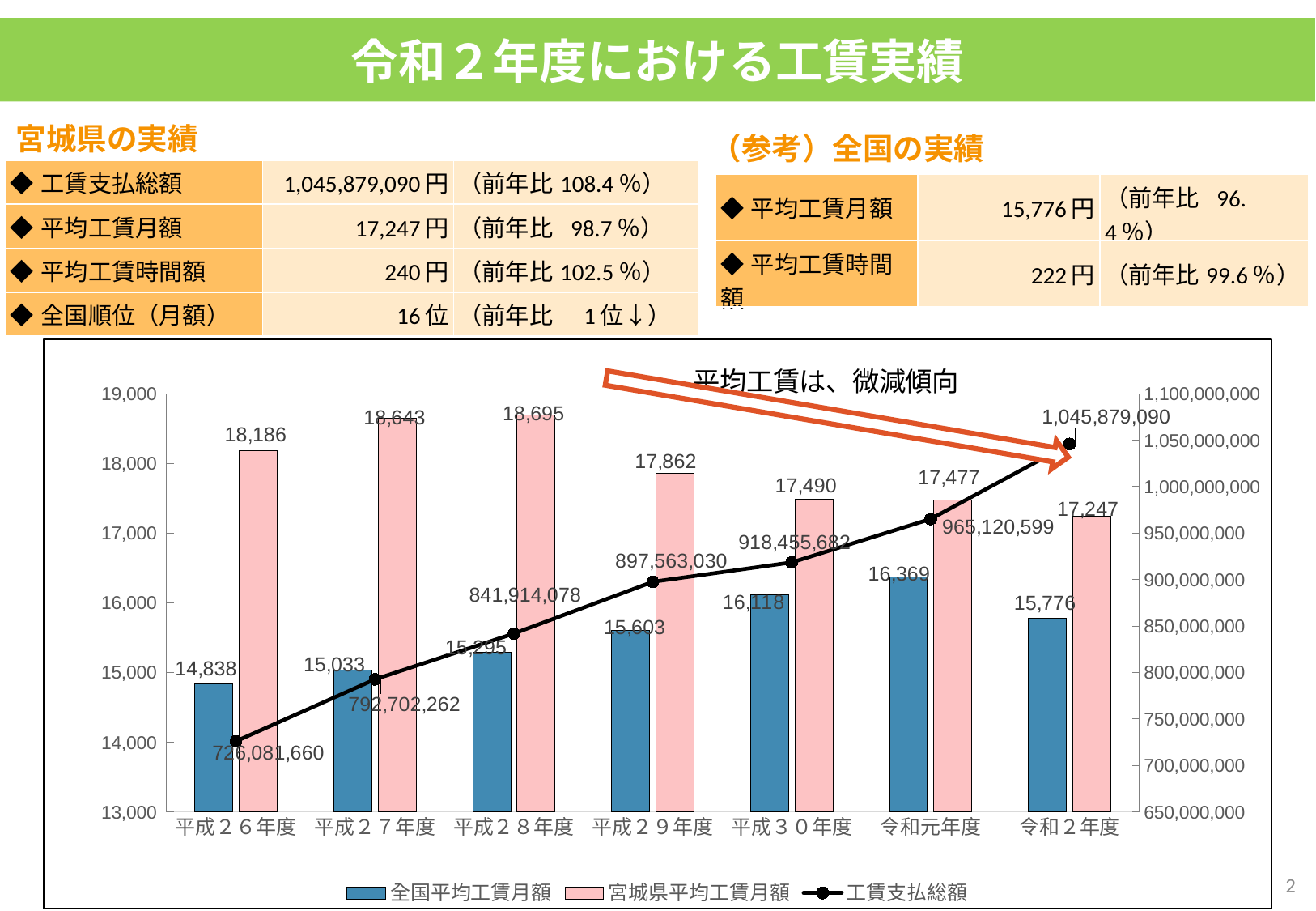

令和２年度における工賃実績
宮城県の実績
（参考）全国の実績
| ◆工賃支払総額 | 1,045,879,090円 | （前年比108.4％） |
| --- | --- | --- |
| ◆平均工賃月額 | 17,247円 | （前年比 98.7％） |
| ◆平均工賃時間額 | 240円 | （前年比102.5％） |
| ◆全国順位（月額） | 16位 | （前年比　1位↓） |
| ◆平均工賃月額 | 15,776円 | （前年比 96.4％） |
| --- | --- | --- |
| ◆平均工賃時間額 | 222円 | （前年比99.6％） |

### Chart

| Category | 全国平均工賃月額 | 宮城県平均工賃月額 | 工賃支払総額 |
|---|---|---|---|
| 平成２６年度 | 14838.0 | 18186.0 | 726081660.0 |
| 平成２７年度 | 15033.0 | 18643.0 | 792702262.0 |
| 平成２８年度 | 15295.0 | 18695.0 | 841914078.0 |
| 平成２９年度 | 15603.0 | 17862.0 | 897563030.0 |
| 平成３０年度 | 16118.0 | 17490.0 | 918455682.0 |
| 令和元年度 | 16369.0 | 17477.0 | 965120599.0 |
| 令和２年度 | 15776.0 | 17247.0 | 1045879090.0 |
2